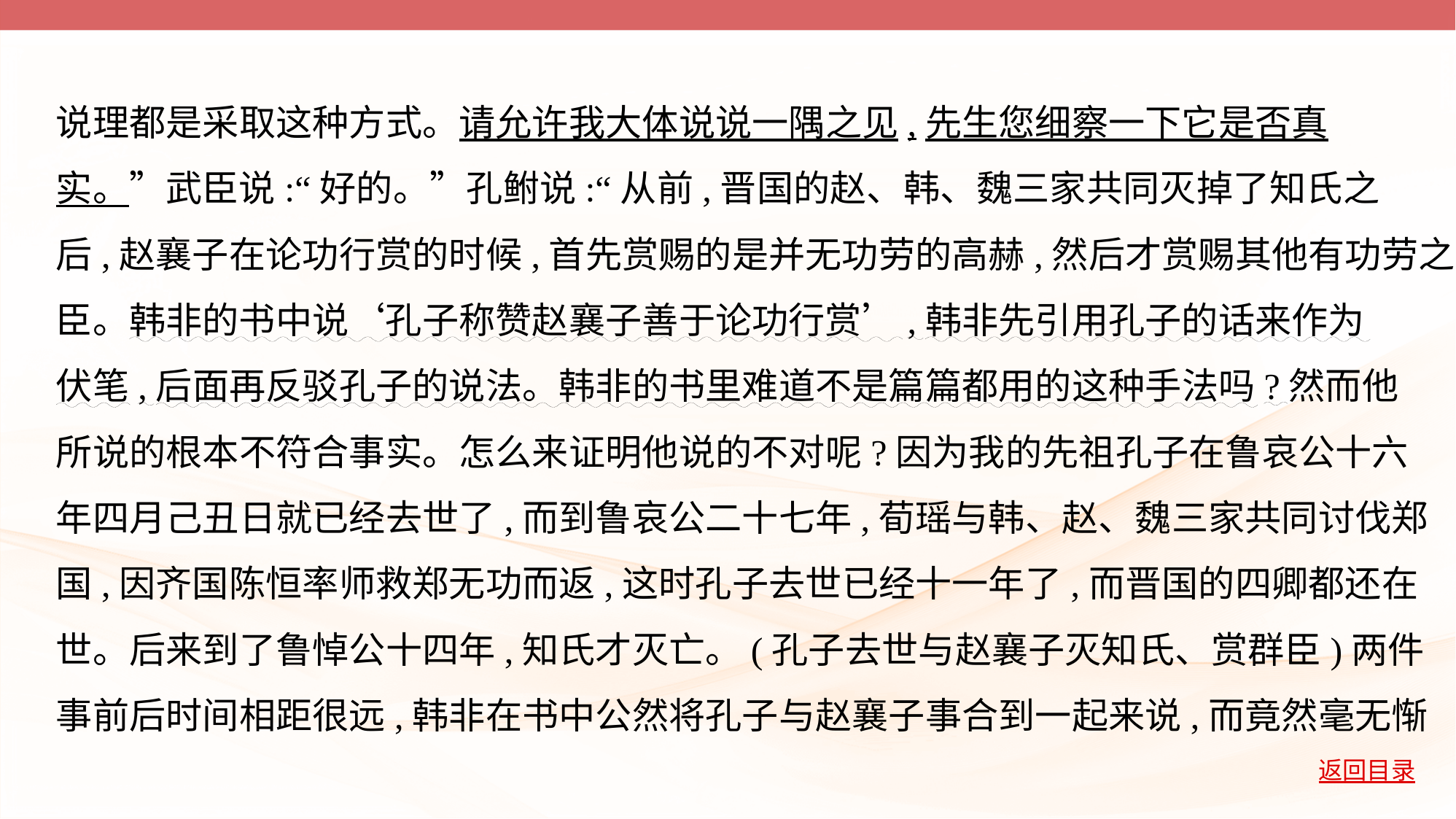

说理都是采取这种方式。请允许我大体说说一隅之见,先生您细察一下它是否真
实。”武臣说:“好的。”孔鲋说:“从前,晋国的赵、韩、魏三家共同灭掉了知氏之
后,赵襄子在论功行赏的时候,首先赏赐的是并无功劳的高赫,然后才赏赐其他有功劳之
臣。韩非的书中说‘孔子称赞赵襄子善于论功行赏’,韩非先引用孔子的话来作为
伏笔,后面再反驳孔子的说法。韩非的书里难道不是篇篇都用的这种手法吗?然而他
所说的根本不符合事实。怎么来证明他说的不对呢?因为我的先祖孔子在鲁哀公十六
年四月己丑日就已经去世了,而到鲁哀公二十七年,荀瑶与韩、赵、魏三家共同讨伐郑
国,因齐国陈恒率师救郑无功而返,这时孔子去世已经十一年了,而晋国的四卿都还在
世。后来到了鲁悼公十四年,知氏才灭亡。(孔子去世与赵襄子灭知氏、赏群臣)两件
事前后时间相距很远,韩非在书中公然将孔子与赵襄子事合到一起来说,而竟然毫无惭